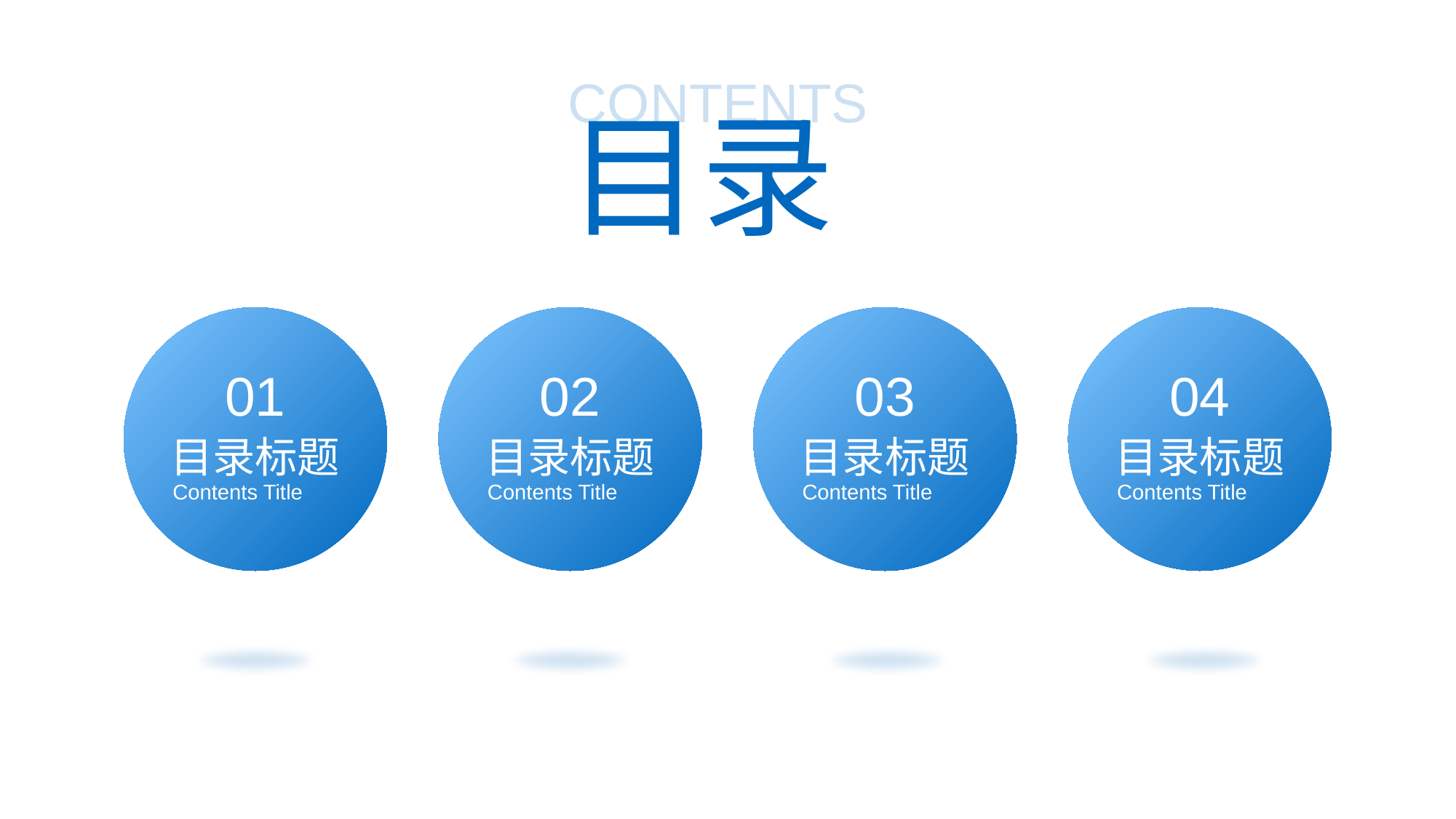

CONTENTS
目录

01
目录标题
Contents Title

02
目录标题
Contents Title

03
目录标题
Contents Title

04
目录标题
Contents Title